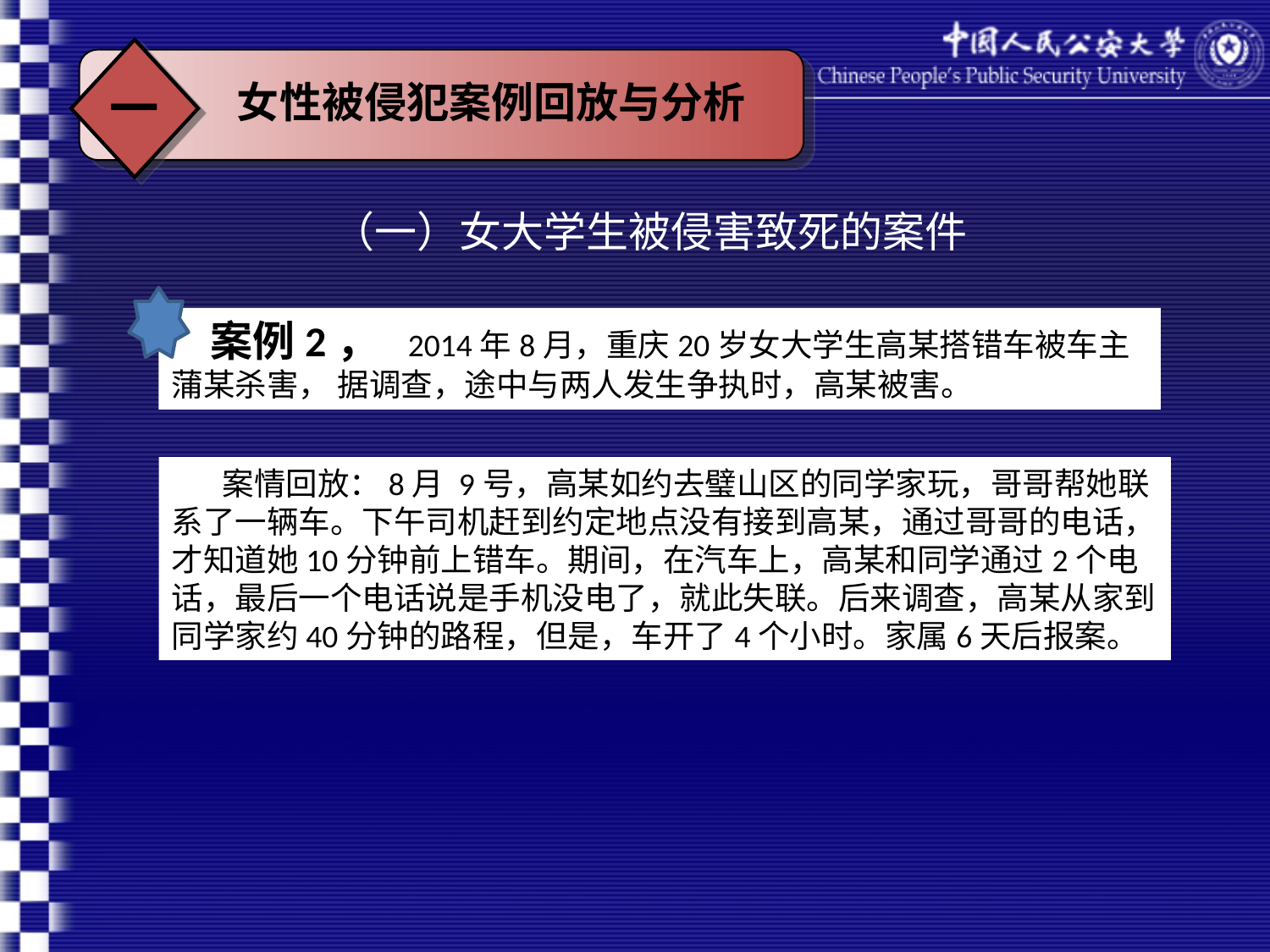

8月10日，一条“中国传媒大学研究生周云露失联33小时”的信息在朋友圈与微博广泛传播。
8月10日，一条“中国传媒大学研究生周云露失联33小时”的信息在朋友圈与微博广泛传播。
        一

女性被侵犯案例回放与分析
# （一）女大学生被侵害致死的案件

   案例2，  2014年8月，重庆20岁女大学生高某搭错车被车主蒲某杀害， 据调查，途中与两人发生争执时，高某被害。
      案情回放：8月 9号，高某如约去璧山区的同学家玩，哥哥帮她联系了一辆车。下午司机赶到约定地点没有接到高某，通过哥哥的电话，才知道她10分钟前上错车。期间，在汽车上，高某和同学通过2个电话，最后一个电话说是手机没电了，就此失联。后来调查，高某从家到同学家约40分钟的路程，但是，车开了4个小时。家属6天后报案。